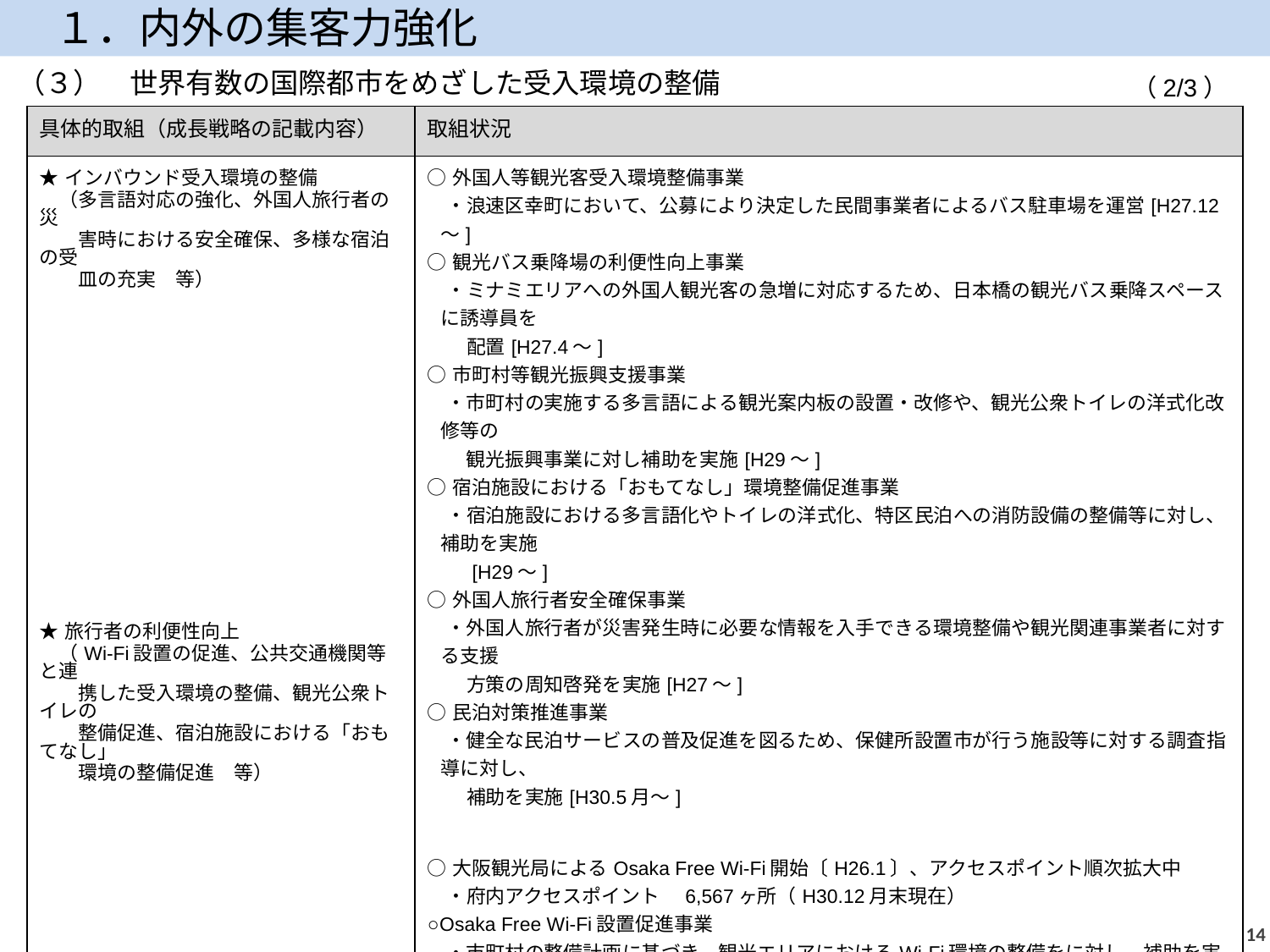

１．内外の集客力強化
（３）　世界有数の国際都市をめざした受入環境の整備
（2/3）
| 具体的取組（成長戦略の記載内容） | 取組状況 |
| --- | --- |
| ★インバウンド受入環境の整備 　（多言語対応の強化、外国人旅行者の災 　　害時における安全確保、多様な宿泊の受 　　皿の充実　等） ★旅行者の利便性向上 　（Wi-Fi設置の促進、公共交通機関等と連 　　携した受入環境の整備、観光公衆トイレの 　　整備促進、宿泊施設における「おもてなし」 　　環境の整備促進　等） | ○外国人等観光客受入環境整備事業 　・浪速区幸町において、公募により決定した民間事業者によるバス駐車場を運営[H27.12～] ○観光バス乗降場の利便性向上事業 　・ミナミエリアへの外国人観光客の急増に対応するため、日本橋の観光バス乗降スペースに誘導員を 　　配置[H27.4～] ○市町村等観光振興支援事業 　・市町村の実施する多言語による観光案内板の設置・改修や、観光公衆トイレの洋式化改修等の 　　観光振興事業に対し補助を実施[H29～] ○宿泊施設における「おもてなし」環境整備促進事業 　・宿泊施設における多言語化やトイレの洋式化、特区民泊への消防設備の整備等に対し、補助を実施 　　[H29～] ○外国人旅行者安全確保事業 　・外国人旅行者が災害発生時に必要な情報を入手できる環境整備や観光関連事業者に対する支援 　　方策の周知啓発を実施[H27～] ○民泊対策推進事業 　・健全な民泊サービスの普及促進を図るため、保健所設置市が行う施設等に対する調査指導に対し、 　　補助を実施[H30.5月～] ○大阪観光局によるOsaka Free Wi-Fi開始〔H26.1〕、アクセスポイント順次拡大中 　・府内アクセスポイント　6,567ヶ所（H30.12月末現在） ○Osaka Free Wi-Fi設置促進事業 　・市町村の整備計画に基づき、観光エリアにおけるWi-Fi環境の整備をに対し、補助を実施[H29～] ○国内外の観光客の乗継利便性の向上を図るため、鉄道乗継駅における多言語案内モニターの 　設置や経路上の床面案内表示等を整備する鉄道事業者への補助を実施[Ｈ29～] ○大阪・梅田駅周辺サイン整備事業 　・多くの観光客が往来する大阪駅・梅田駅周辺エリアにおいて、共通ルールに基づく案内サインを整備を 　　行う事業者に対し、補助を実施[H30～] |
14